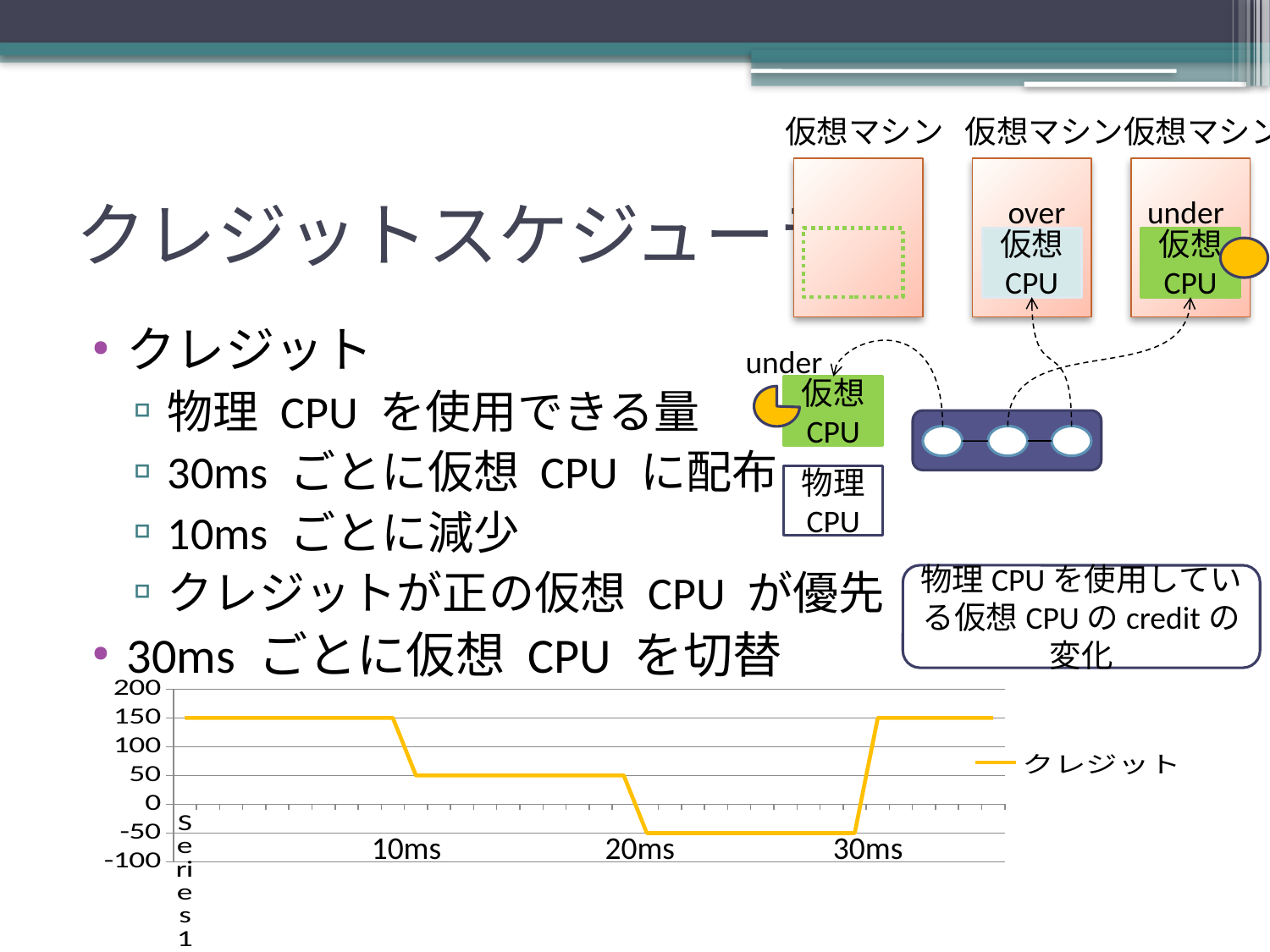

仮想マシン
仮想マシン
仮想マシン
11

# クレジットスケジューラ
over
under

仮想
CPU
仮想
CPU

クレジット
物理 CPU を使用できる量
30ms ごとに仮想 CPU に配布
10ms ごとに減少
クレジットが正の仮想 CPU が優先
30ms ごとに仮想 CPU を切替

under
仮想
CPU

物理
CPU
物理CPUを使用している仮想CPUのcreditの変化

### Chart

| Category | クレジット |
|---|---|
|  | 150.0 |
|  | 150.0 |
|  | 150.0 |
|  | 150.0 |
|  | 150.0 |
|  | 150.0 |
|  | 150.0 |
|  | 150.0 |
|  | 150.0 |
|  | 150.0 |
|  | 50.0 |
|  | 50.0 |
|  | 50.0 |
|  | 50.0 |
|  | 50.0 |
|  | 50.0 |
|  | 50.0 |
|  | 50.0 |
|  | 50.0 |
|  | 50.0 |
|  | -50.0 |
|  | -50.0 |
|  | -50.0 |
|  | -50.0 |
|  | -50.0 |
|  | -50.0 |
|  | -50.0 |
|  | -50.0 |
|  | -50.0 |
|  | -50.0 |
|  | 150.0 |
|  | 150.0 |
|  | 150.0 |
|  | 150.0 |
|  | 150.0 |
|  | 150.0 |
10ms
20ms
30ms